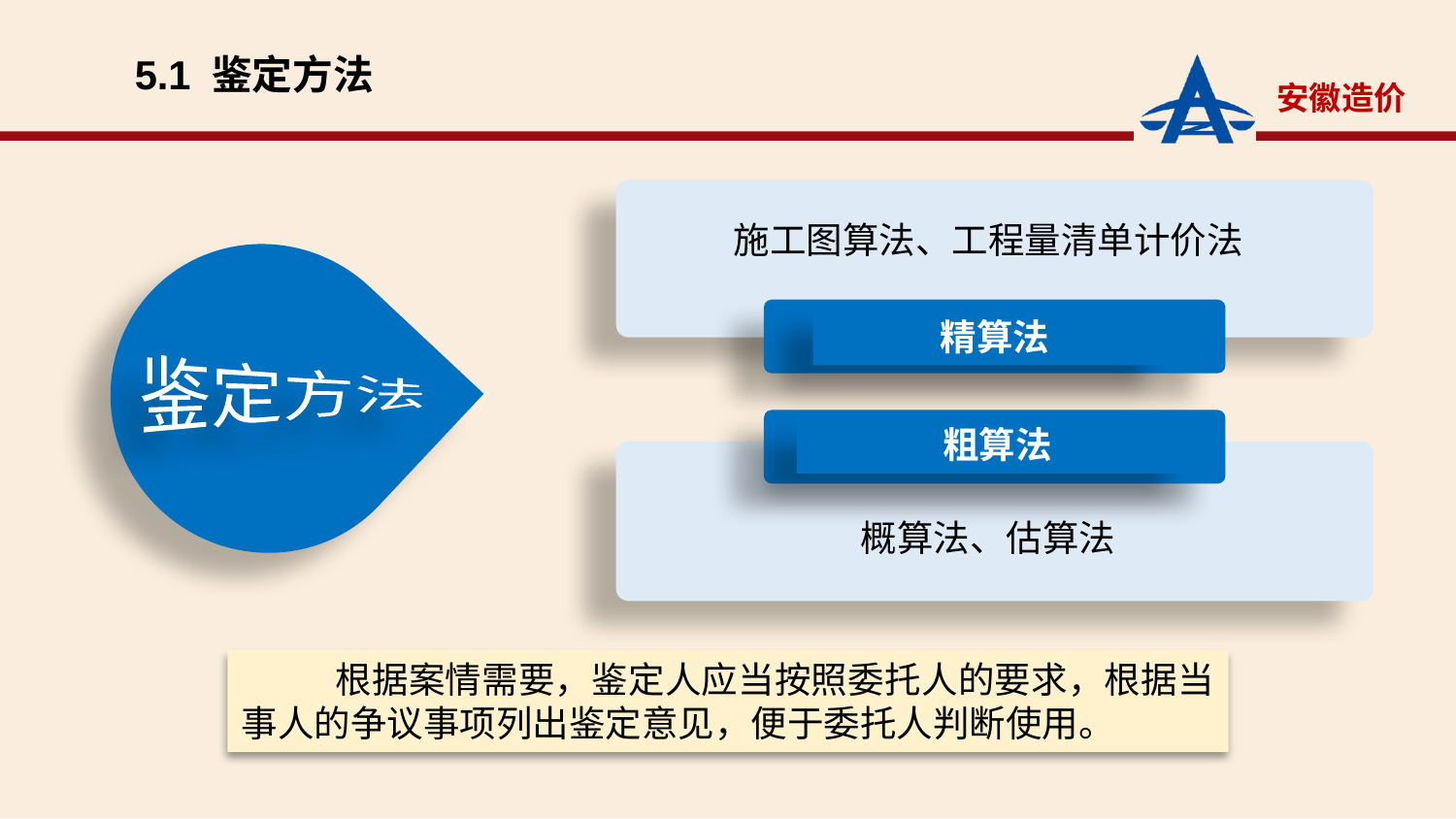

5.1 鉴定方法

施工图算法、工程量清单计价法

鉴定方法

精算法

粗算法

概算法、估算法
          根据案情需要，鉴定人应当按照委托人的要求，根据当事人的争议事项列出鉴定意见，便于委托人判断使用。